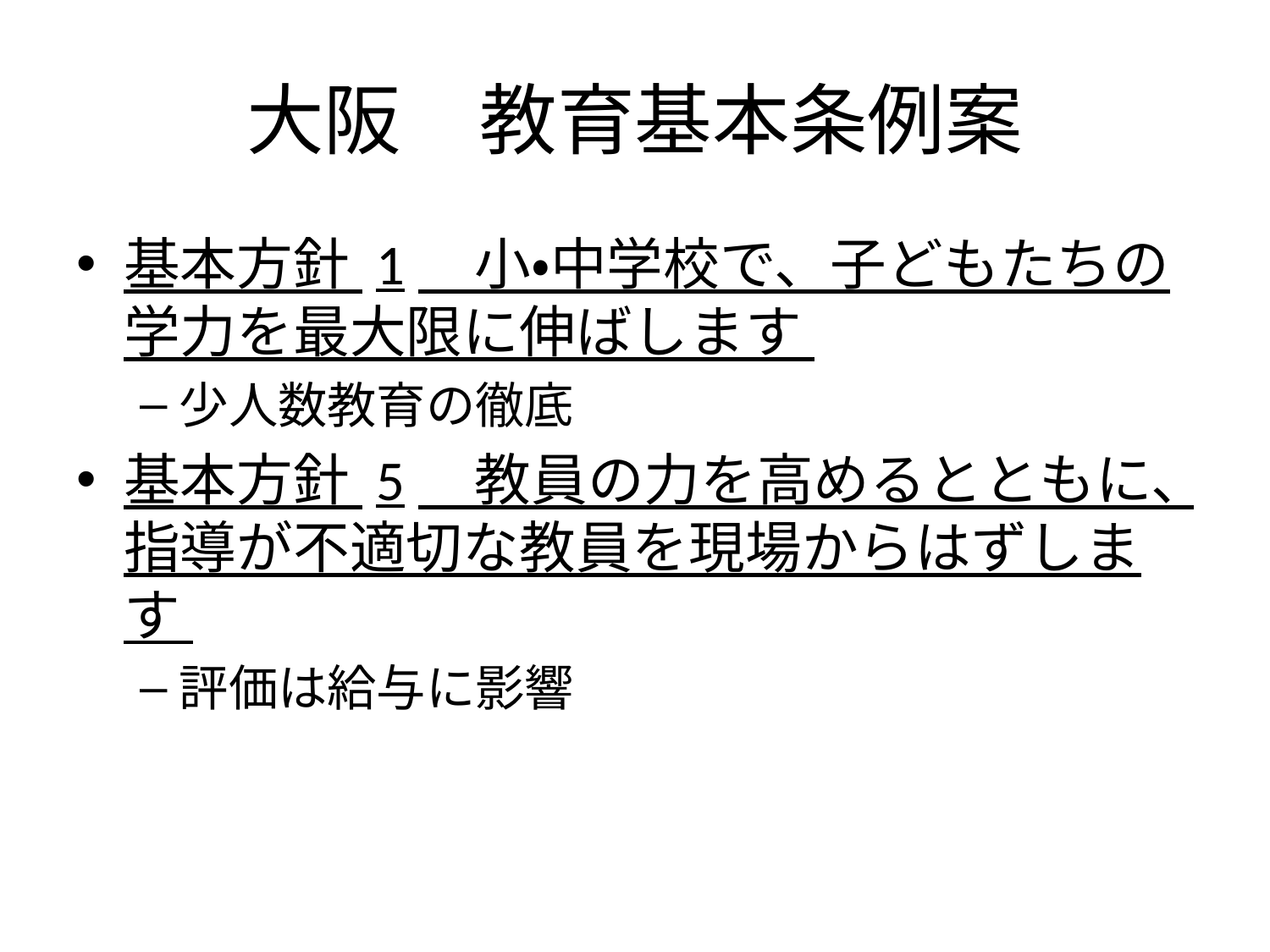

# 大阪　教育基本条例案
基本方針 1　小・中学校で、子どもたちの学力を最大限に伸ばします
少人数教育の徹底
基本方針 5　教員の力を高めるとともに、指導が不適切な教員を現場からはずします
評価は給与に影響